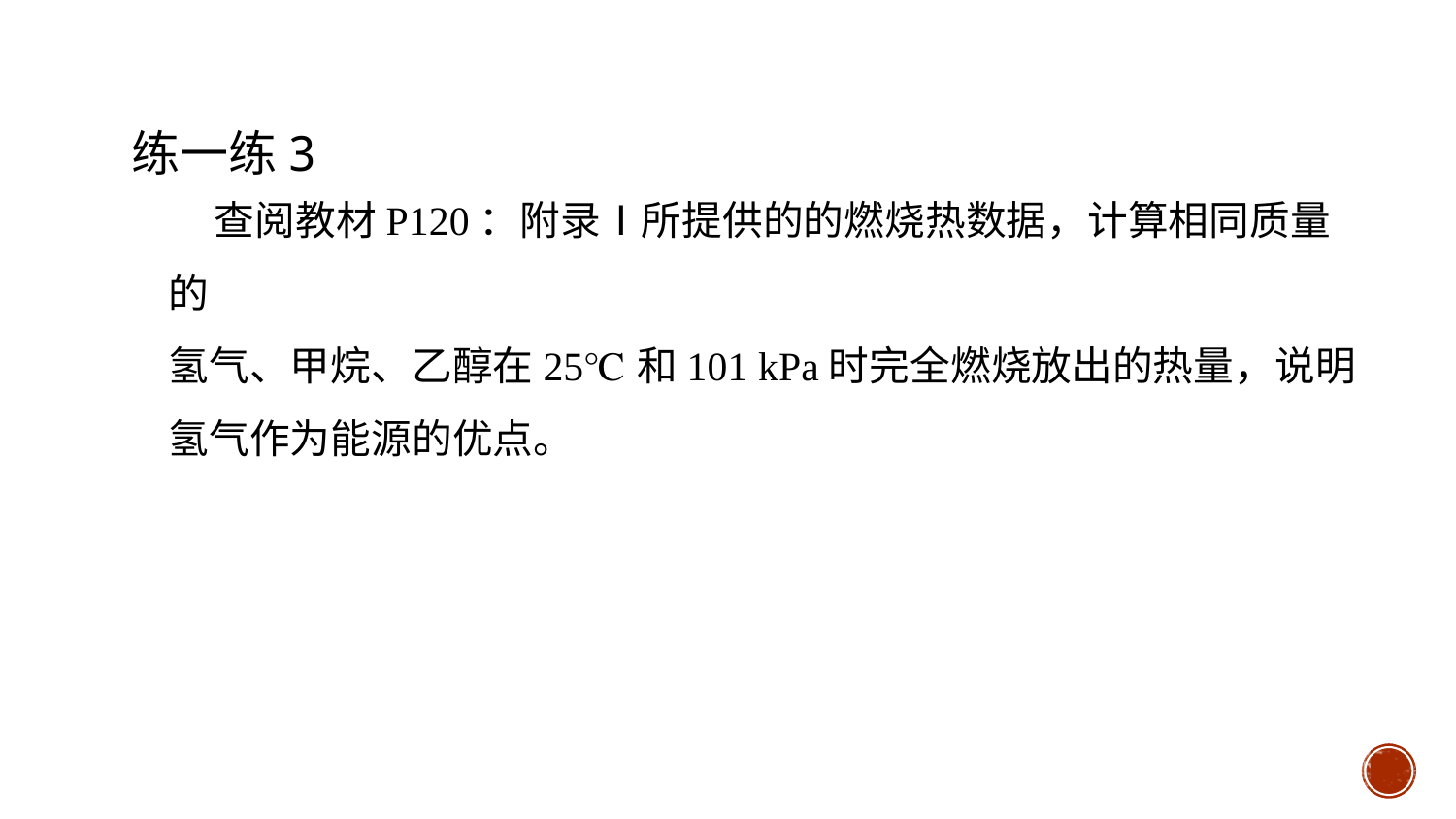

练一练3
    查阅教材P120：附录Ⅰ所提供的的燃烧热数据，计算相同质量的
氢气、甲烷、乙醇在25℃和101 kPa时完全燃烧放出的热量，说明
氢气作为能源的优点。